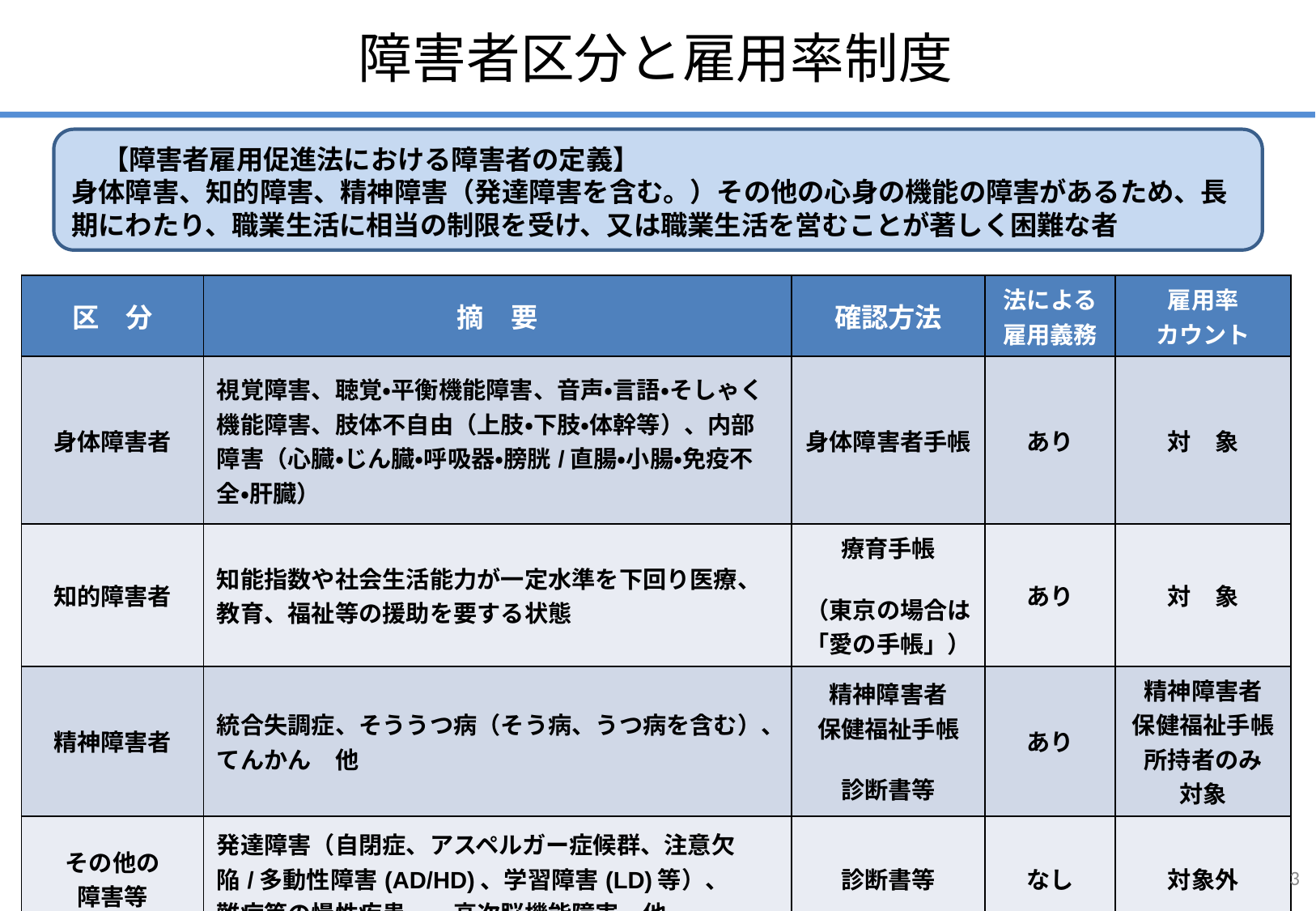

障害者区分と雇用率制度

　【障害者雇用促進法における障害者の定義】
身体障害、知的障害、精神障害（発達障害を含む。）その他の心身の機能の障害があるため、長期にわたり、職業生活に相当の制限を受け、又は職業生活を営むことが著しく困難な者
| 区　分 | 摘　要 | 確認方法 | 法による 雇用義務 | 雇用率 カウント |
| --- | --- | --- | --- | --- |
| 身体障害者 | 視覚障害、聴覚・平衡機能障害、音声・言語・そしゃく機能障害、肢体不自由（上肢・下肢・体幹等）、内部障害（心臓・じん臓・呼吸器・膀胱/直腸・小腸・免疫不全・肝臓） | 身体障害者手帳 | あり | 対　象 |
| 知的障害者 | 知能指数や社会生活能力が一定水準を下回り医療、教育、福祉等の援助を要する状態 | 療育手帳 （東京の場合は 「愛の手帳」） | あり | 対　象 |
| 精神障害者 | 統合失調症、そううつ病（そう病、うつ病を含む）、 てんかん　他 | 精神障害者 保健福祉手帳 診断書等 | あり | 精神障害者 保健福祉手帳所持者のみ 対象 |
| その他の 障害等 | 発達障害（自閉症、アスペルガー症候群、注意欠陥/多動性障害(AD/HD)、学習障害(LD)等）、 難病等の慢性疾患　、高次脳機能障害　他 | 診断書等 | なし | 対象外 |
3